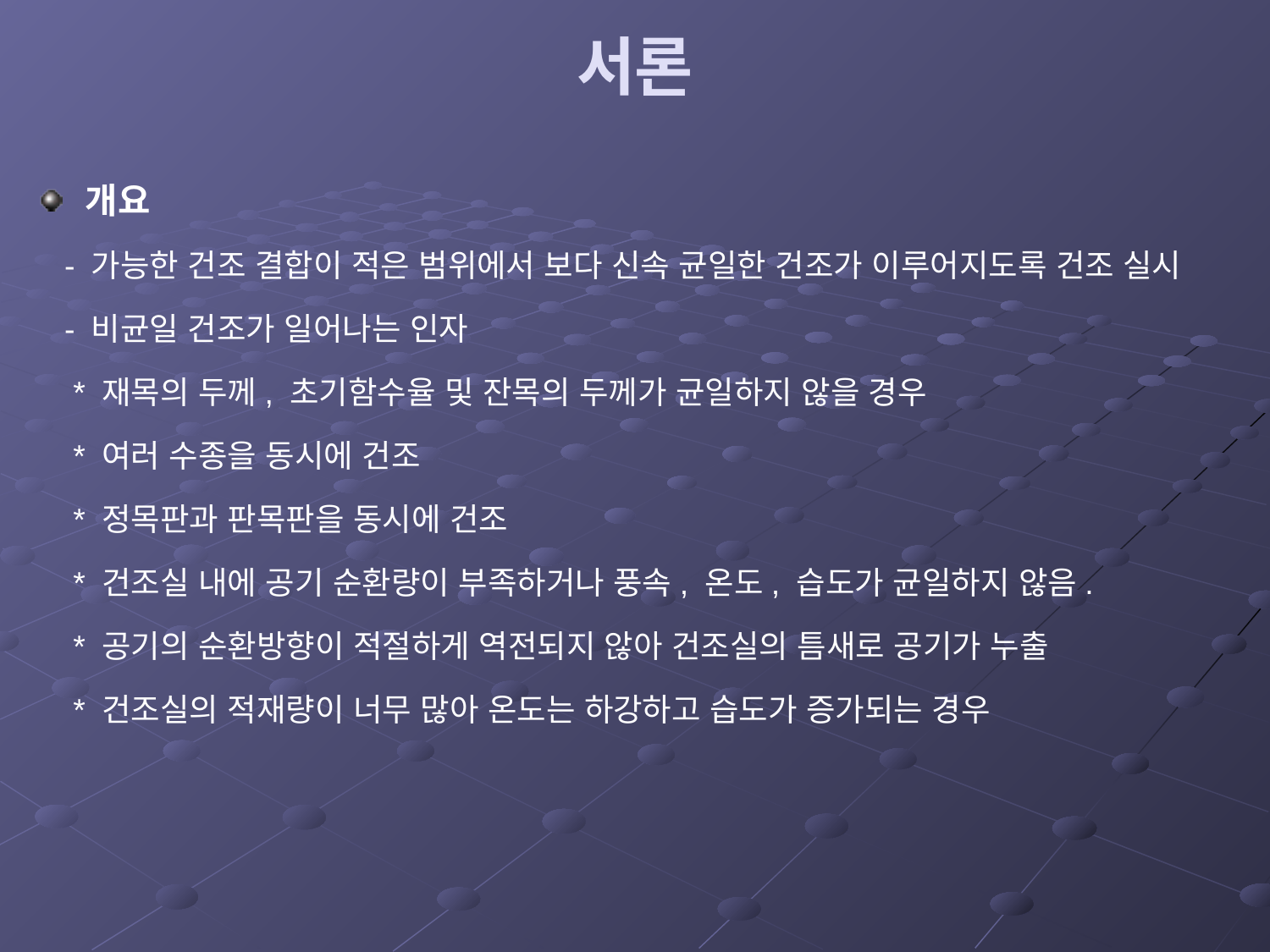

# 서론
개요
   - 가능한 건조 결합이 적은 범위에서 보다 신속 균일한 건조가 이루어지도록 건조 실시
   - 비균일 건조가 일어나는 인자
    * 재목의 두께, 초기함수율 및 잔목의 두께가 균일하지 않을 경우
    * 여러 수종을 동시에 건조
    * 정목판과 판목판을 동시에 건조
    * 건조실 내에 공기 순환량이 부족하거나 풍속, 온도, 습도가 균일하지 않음.
    * 공기의 순환방향이 적절하게 역전되지 않아 건조실의 틈새로 공기가 누출
    * 건조실의 적재량이 너무 많아 온도는 하강하고 습도가 증가되는 경우